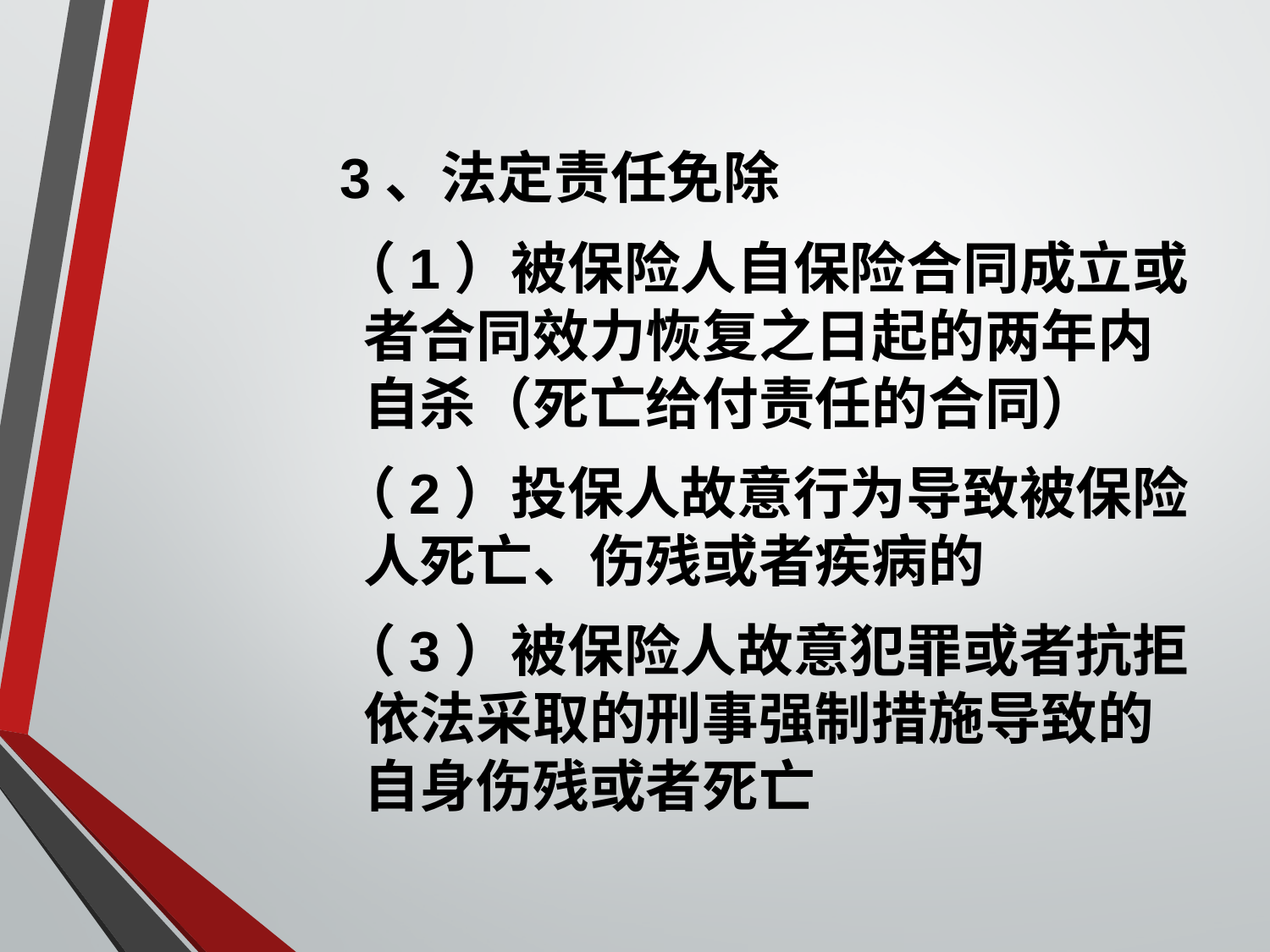

3、法定责任免除
（1）被保险人自保险合同成立或者合同效力恢复之日起的两年内自杀（死亡给付责任的合同）
（2）投保人故意行为导致被保险人死亡、伤残或者疾病的
（3）被保险人故意犯罪或者抗拒依法采取的刑事强制措施导致的自身伤残或者死亡